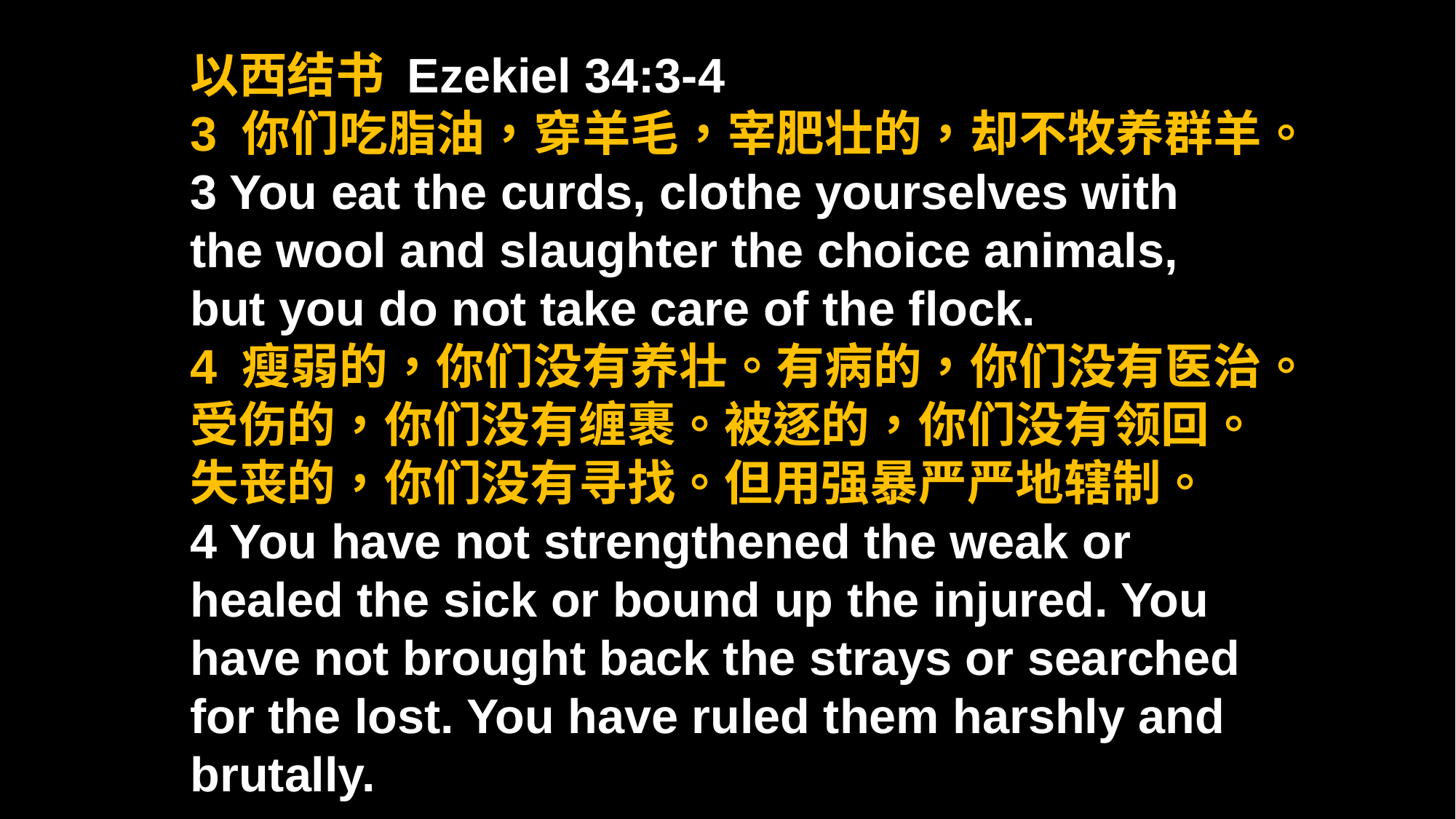

以西结书 Ezekiel 34:3-4
3 你们吃脂油，穿羊毛，宰肥壮的，却不牧养群羊。
3 You eat the curds, clothe yourselves with the wool and slaughter the choice animals, but you do not take care of the flock.
4 瘦弱的，你们没有养壮。有病的，你们没有医治。受伤的，你们没有缠裹。被逐的，你们没有领回。失丧的，你们没有寻找。但用强暴严严地辖制。
4 You have not strengthened the weak or healed the sick or bound up the injured. You have not brought back the strays or searched for the lost. You have ruled them harshly and brutally.